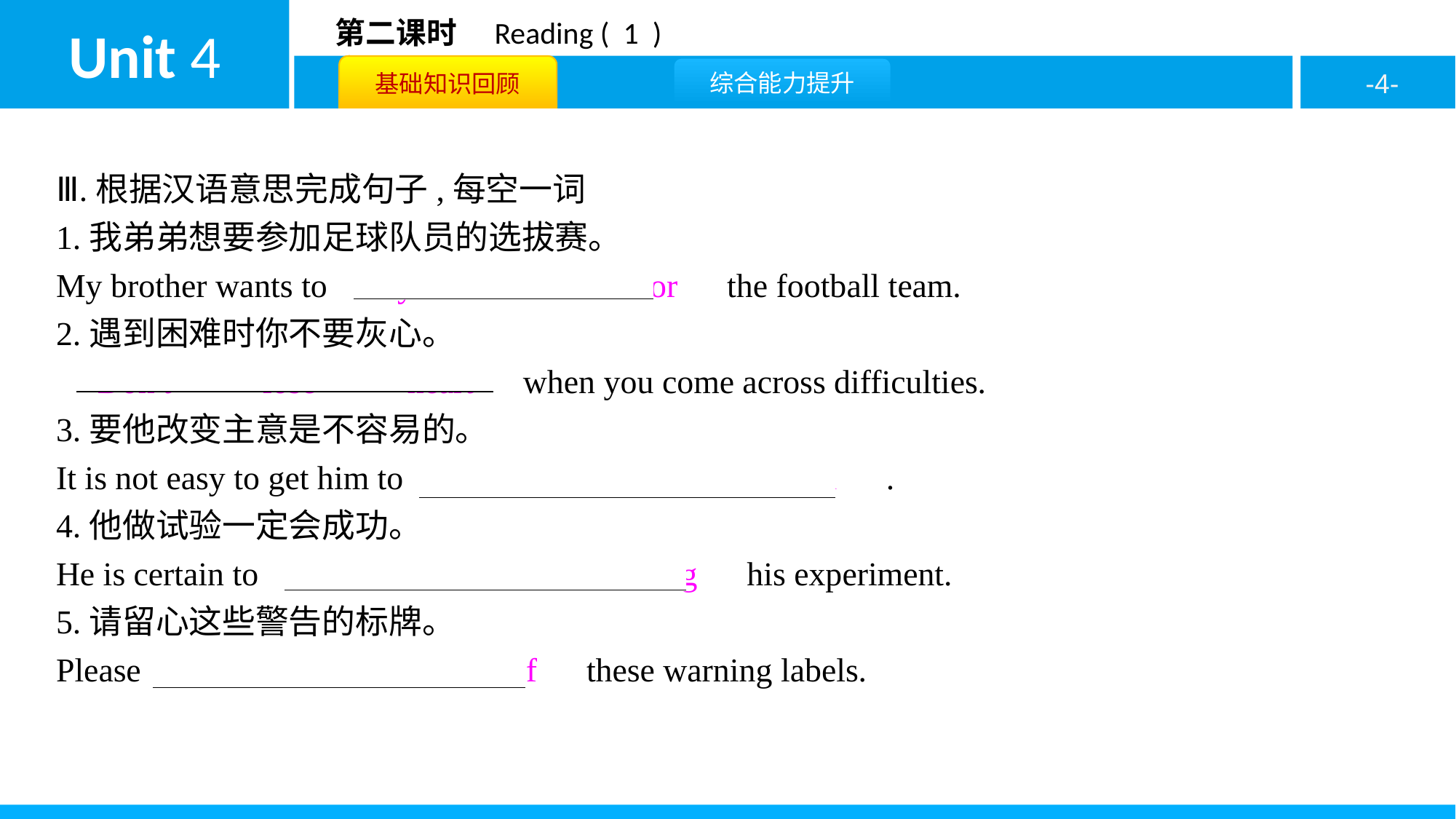

Ⅲ.根据汉语意思完成句子,每空一词
1.我弟弟想要参加足球队员的选拔赛。
My brother wants to　try　 　out　 　for　the football team.
2.遇到困难时你不要灰心。
　Don’t　 　lose　 　heart　when you come across difficulties.
3.要他改变主意是不容易的。
It is not easy to get him to　change　 　his　 　mind　.
4.他做试验一定会成功。
He is certain to　succeed　 　in　 　doing　his experiment.
5.请留心这些警告的标牌。
Please　take　 　notice　 　of　these warning labels.